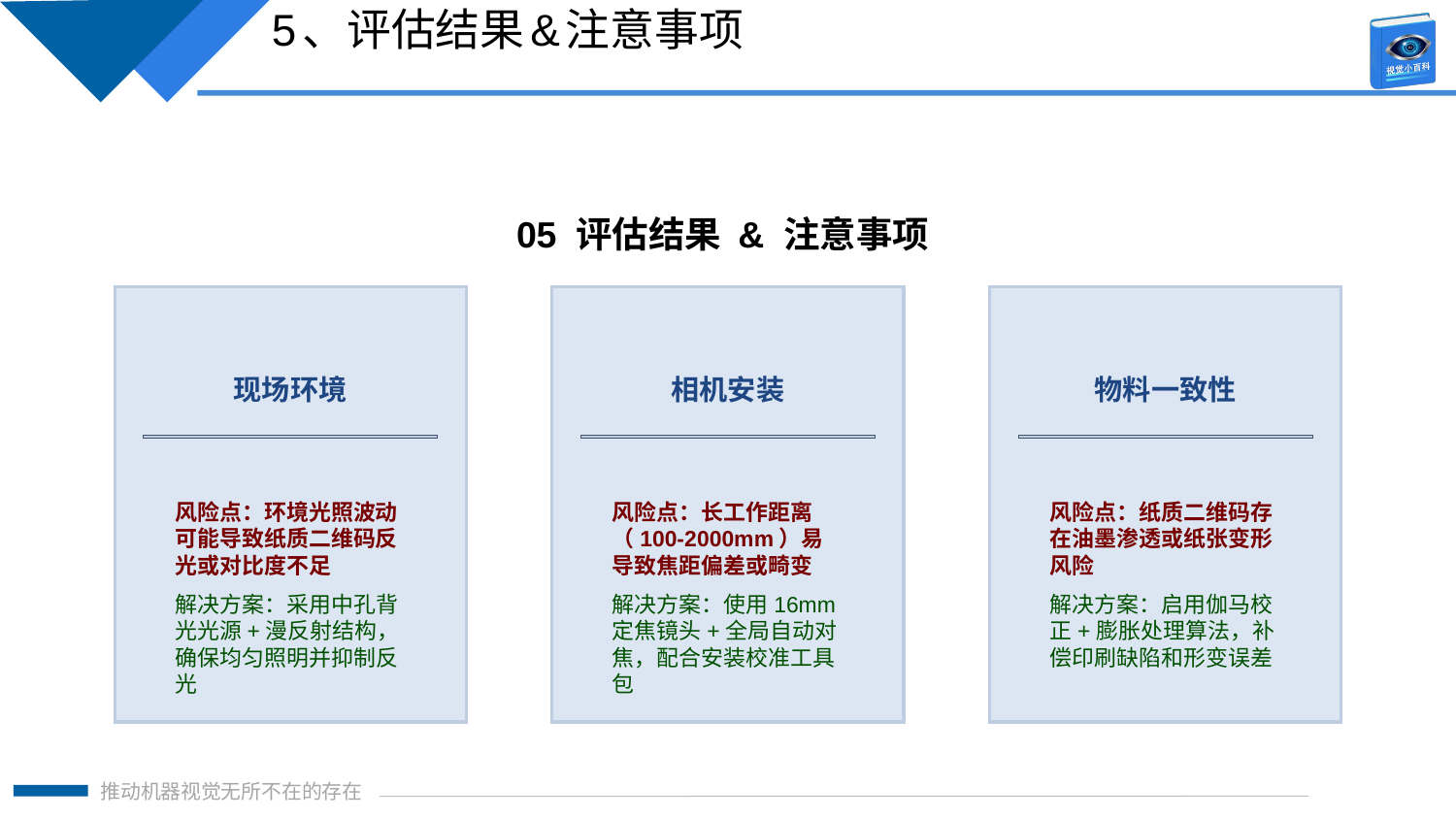

5、评估结果&注意事项

05 评估结果 & 注意事项

现场环境

相机安装

物料一致性

风险点：环境光照波动可能导致纸质二维码反光或对比度不足
解决方案：采用中孔背光光源+漫反射结构，确保均匀照明并抑制反光

风险点：长工作距离（100-2000mm）易导致焦距偏差或畸变
解决方案：使用16mm定焦镜头+全局自动对焦，配合安装校准工具包

风险点：纸质二维码存在油墨渗透或纸张变形风险
解决方案：启用伽马校正+膨胀处理算法，补偿印刷缺陷和形变误差